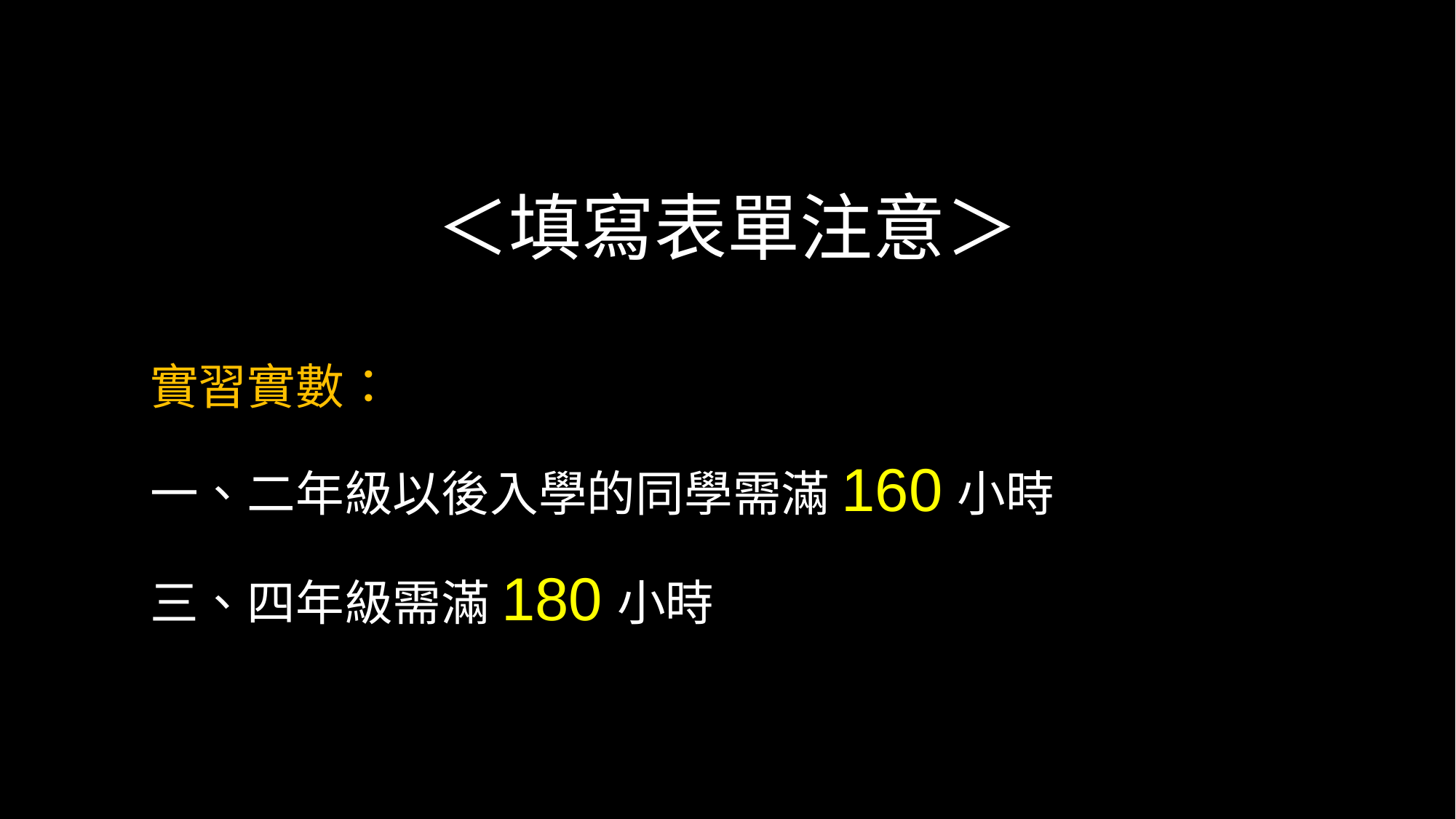

＜填寫表單注意＞

實習實數：
一、二年級以後入學的同學需滿160小時
三、四年級需滿180小時